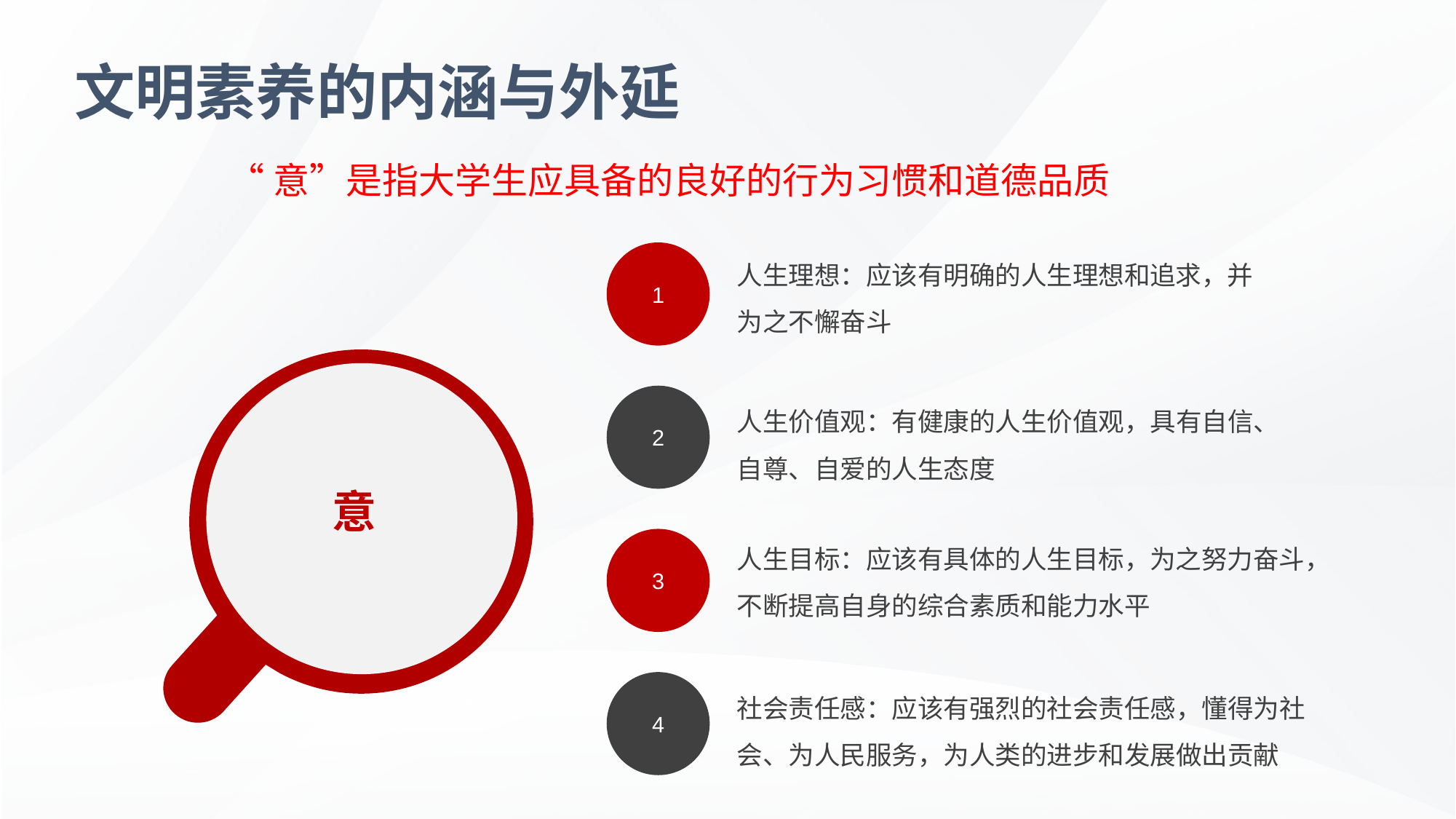

文明素养的内涵与外延
“意”是指大学生应具备的良好的行为习惯和道德品质

人生理想：应该有明确的人生理想和追求，并为之不懈奋斗
1

人生价值观：有健康的人生价值观，具有自信、自尊、自爱的人生态度
2
意
人生目标：应该有具体的人生目标，为之努力奋斗，不断提高自身的综合素质和能力水平
3
社会责任感：应该有强烈的社会责任感，懂得为社会、为人民服务，为人类的进步和发展做出贡献
4